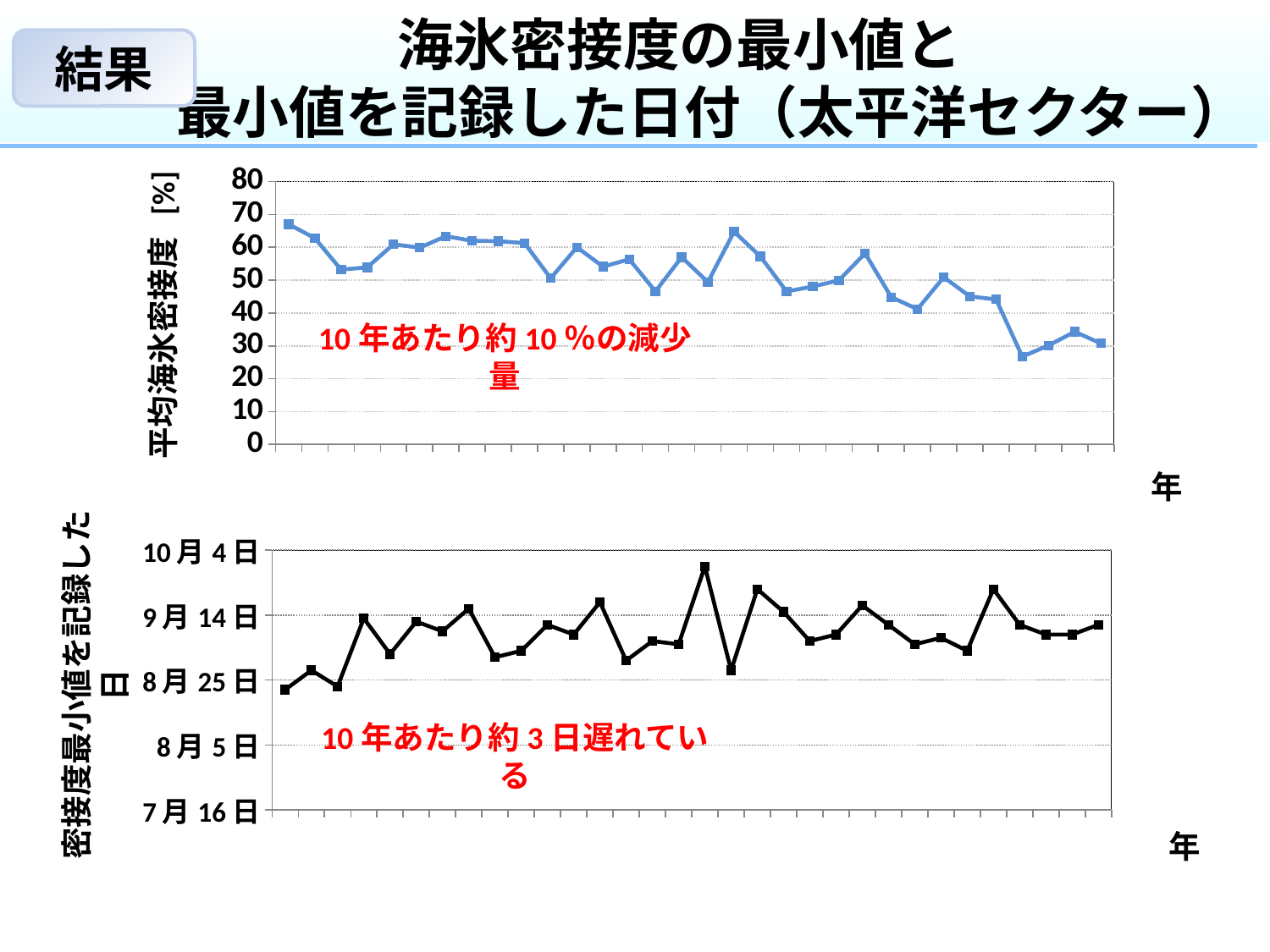

海氷密接度の最小値と
           最小値を記録した日付（太平洋セクター）
結果

### Chart

| Category |  |
|---|---|
| 1979 | 67.0341 |
| 1980 | 62.7638 |
| 1981 | 53.2013 |
| 1982 | 53.9136 |
| 1983 | 60.9361 |
| 1984 | 59.8914 |
| 1985 | 63.3937 |
| 1986 | 61.9816 |
| 1987 | 61.8721 |
| 1988 | 61.2893 |
| 1989 | 50.566 |
| 1990 | 60.0292 |
| 1991 | 54.1153 |
| 1992 | 56.3698 |
| 1993 | 46.6005 |
| 1994 | 56.9928 |
| 1995 | 49.4175 |
| 1996 | 64.7707 |
| 1997 | 57.2573 |
| 1998 | 46.5966 |
| 1999 | 48.0493 |
| 2000 | 49.965 |
| 2001 | 58.1614 |
| 2002 | 44.8174 |
| 2003 | 41.1954 |
| 2004 | 50.8957 |
| 2005 | 45.0701 |
| 2006 | 44.1363 |
| 2007 | 26.7539 |
| 2008 | 30.1311 |
| 2009 | 34.2967 |
| 2010 | 30.748 |
平均海氷密接度  [%]
10年あたり約10％の減少量
年

### Chart

| Category |  |
|---|---|
| 1979 | 40777.0 |
| 1980 | 40783.0 |
| 1981 | 40778.0 |
| 1982 | 40799.0 |
| 1983 | 40788.0 |
| 1984 | 40798.0 |
| 1985 | 40795.0 |
| 1986 | 40802.0 |
| 1987 | 40787.0 |
| 1988 | 40789.0 |
| 1989 | 40797.0 |
| 1990 | 40794.0 |
| 1991 | 40804.0 |
| 1992 | 40786.0 |
| 1993 | 40792.0 |
| 1994 | 40791.0 |
| 1995 | 40815.0 |
| 1996 | 40783.0 |
| 1997 | 40808.0 |
| 1998 | 40801.0 |
| 1999 | 40792.0 |
| 2000 | 40794.0 |
| 2001 | 40803.0 |
| 2002 | 40797.0 |
| 2003 | 40791.0 |
| 2004 | 40793.0 |
| 2005 | 40789.0 |
| 2006 | 40808.0 |
| 2007 | 40797.0 |
| 2008 | 40794.0 |
| 2009 | 40794.0 |
| 2010 | 40797.0 |
密接度最小値を記録した日
10年あたり約3日遅れている
年